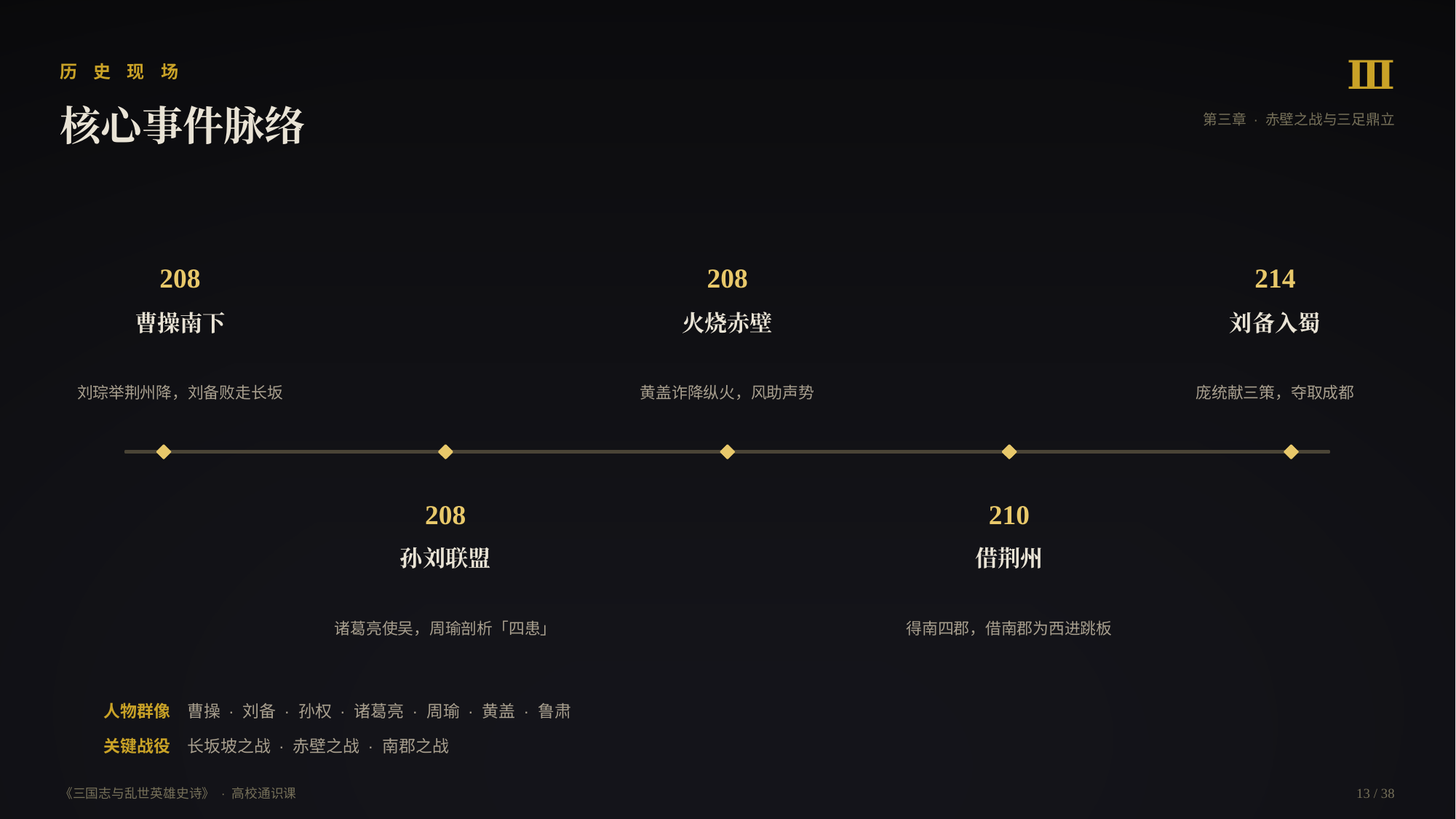

Ⅲ
历 史 现 场
核心事件脉络
第三章 · 赤壁之战与三足鼎立
208
208
214
曹操南下
火烧赤壁
刘备入蜀
刘琮举荆州降，刘备败走长坂
黄盖诈降纵火，风助声势
庞统献三策，夺取成都

208
210
孙刘联盟
借荆州
诸葛亮使吴，周瑜剖析「四患」
得南四郡，借南郡为西进跳板
人物群像　曹操 · 刘备 · 孙权 · 诸葛亮 · 周瑜 · 黄盖 · 鲁肃
关键战役　长坂坡之战 · 赤壁之战 · 南郡之战
《三国志与乱世英雄史诗》 · 高校通识课
13 / 38